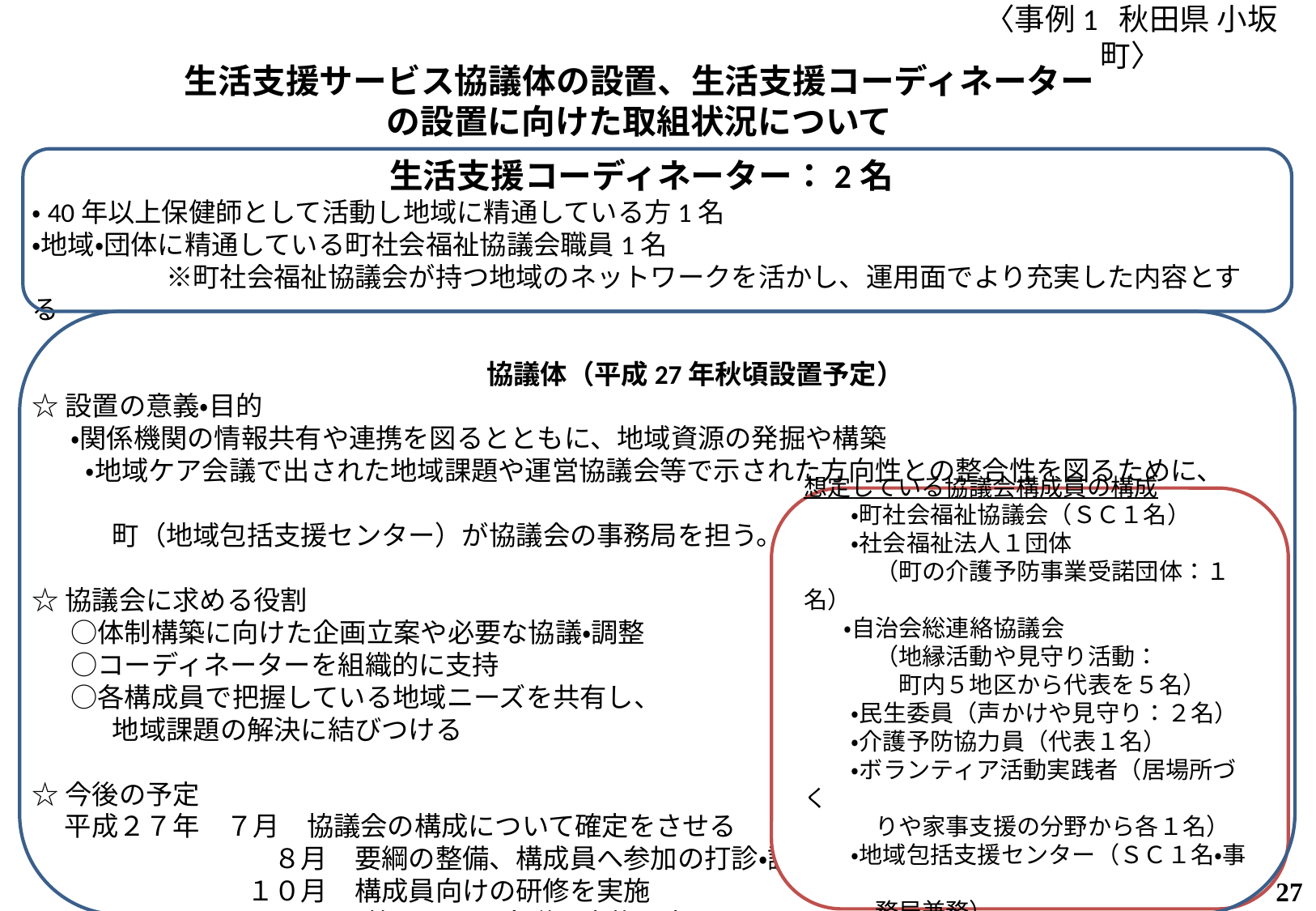

〈事例1  秋田県 小坂町〉
生活支援サービス協議体の設置、生活支援コーディネーター
の設置に向けた取組状況について
生活支援コーディネーター：2名
・40年以上保健師として活動し地域に精通している方1名
・地域・団体に精通している町社会福祉協議会職員1名
　　　　　※町社会福祉協議会が持つ地域のネットワークを活かし、運用面でより充実した内容とする

　　　　協議体（平成27年秋頃設置予定）
☆設置の意義・目的
　  ・関係機関の情報共有や連携を図るとともに、地域資源の発掘や構築
　　・地域ケア会議で出された地域課題や運営協議会等で示された方向性との整合性を図るために、
　　　町（地域包括支援センター）が協議会の事務局を担う。

☆協議会に求める役割
　  ○体制構築に向けた企画立案や必要な協議・調整
　  ○コーディネーターを組織的に支持
　  ○各構成員で把握している地域ニーズを共有し、
　　　地域課題の解決に結びつける

☆今後の予定
　 平成２７年　７月　協議会の構成について確定をさせる
　　　　　　　　　８月　要綱の整備、構成員へ参加の打診・調整
　　　　　　　　１０月　構成員向けの研修を実施
　　　　　　　　　　　　  第１回目の会議を実施予定

想定している協議会構成員の構成
　　・町社会福祉協議会（ＳＣ１名）
　　・社会福祉法人１団体
　　　（町の介護予防事業受諾団体：１名）
　   ・自治会総連絡協議会
　　　（地縁活動や見守り活動：
　　　　町内５地区から代表を５名）
　　・民生委員（声かけや見守り：２名）
　　・介護予防協力員（代表１名）
　　・ボランティア活動実践者（居場所づく
　　　りや家事支援の分野から各１名）
　　・地域包括支援センター（ＳＣ１名・事
　　　務局兼務）
27